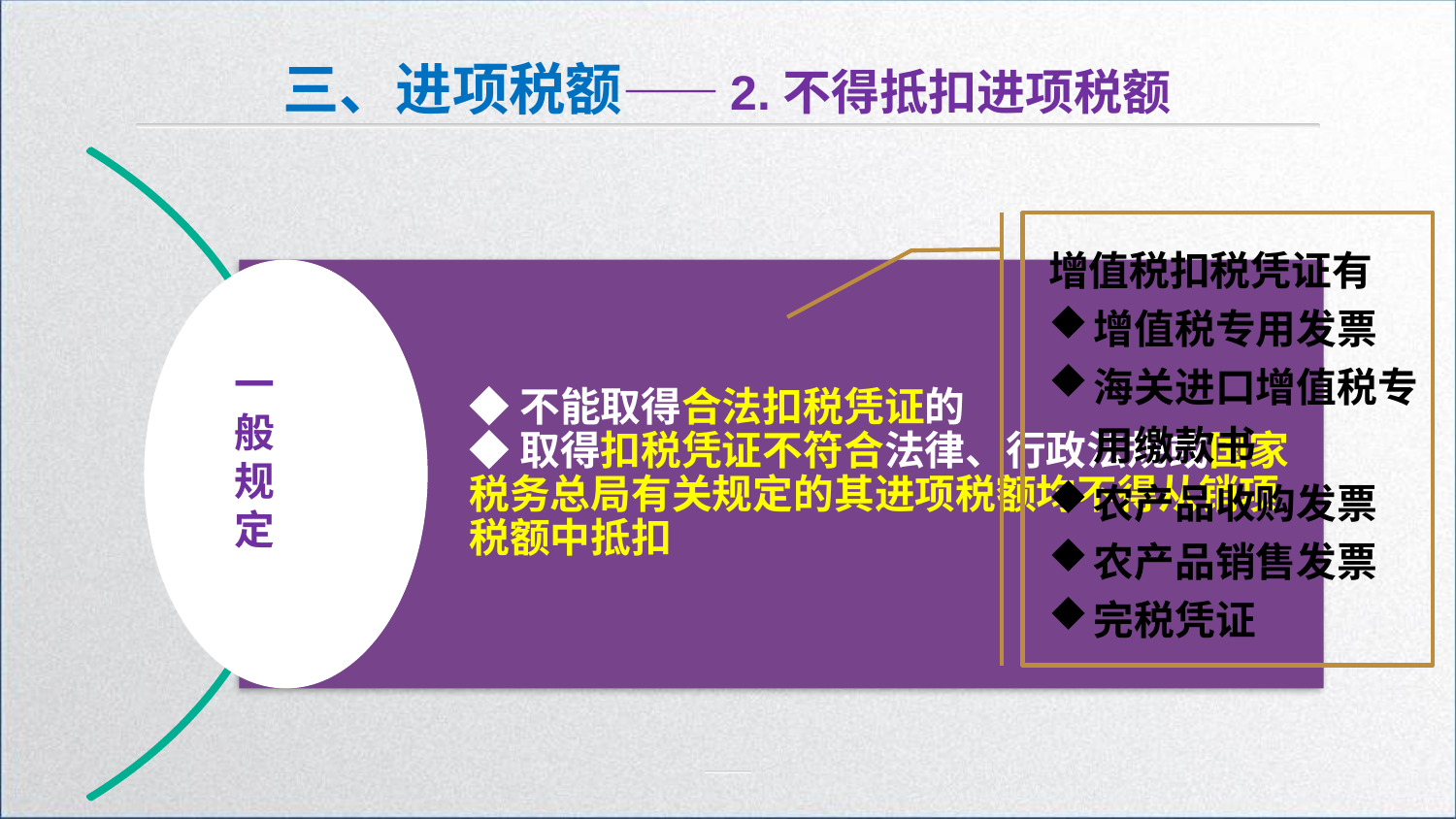

三、进项税额——2.不得抵扣进项税额
◆不能取得合法扣税凭证的
◆取得扣税凭证不符合法律、行政法规或国家税务总局有关规定的其进项税额均不得从销项税额中抵扣
一般规定
增值税扣税凭证有
增值税专用发票
海关进口增值税专用缴款书
农产品收购发票
农产品销售发票
完税凭证